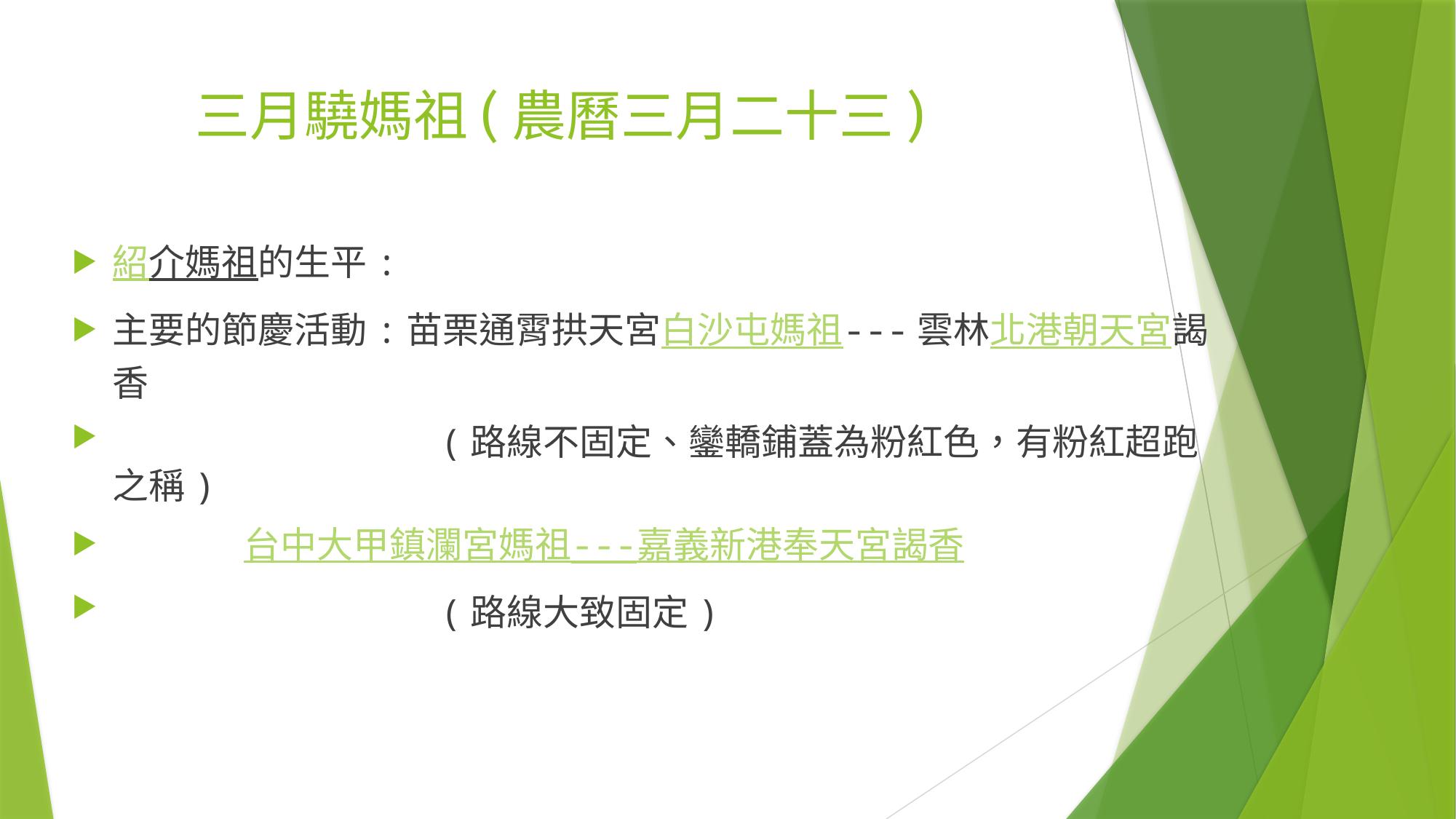

# 三月驍媽祖(農曆三月二十三)
紹介媽祖的生平:
主要的節慶活動:苗栗通霄拱天宮白沙屯媽祖---雲林北港朝天宮謁香
               (路線不固定、鑾轎鋪蓋為粉紅色，有粉紅超跑之稱)
               台中大甲鎮瀾宮媽祖---嘉義新港奉天宮謁香
               (路線大致固定)